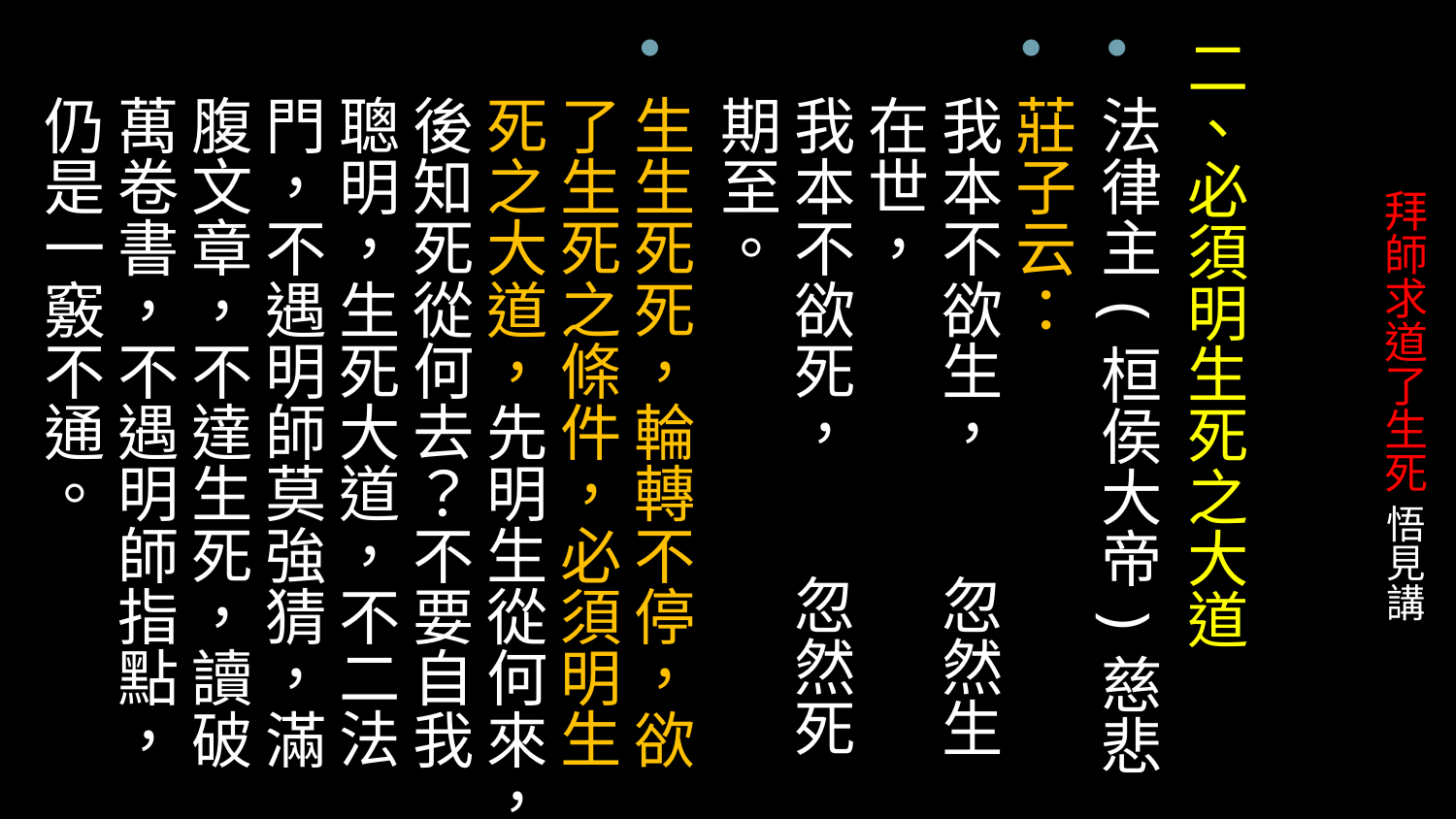

二、必須明生死之大道
法律主(桓侯大帝)慈悲
莊子云：
我本不欲生，        忽然生在世，
我本不欲死，        忽然死期至。
生生死死，輪轉不停，欲了生死之條件，必須明生死之大道，先明生從何來，後知死從何去？不要自我聰明，生死大道，不二法門，不遇明師莫強猜，滿腹文章，不達生死，讀破萬卷書，不遇明師指點，仍是一竅不通。
# 拜師求道了生死 悟見講